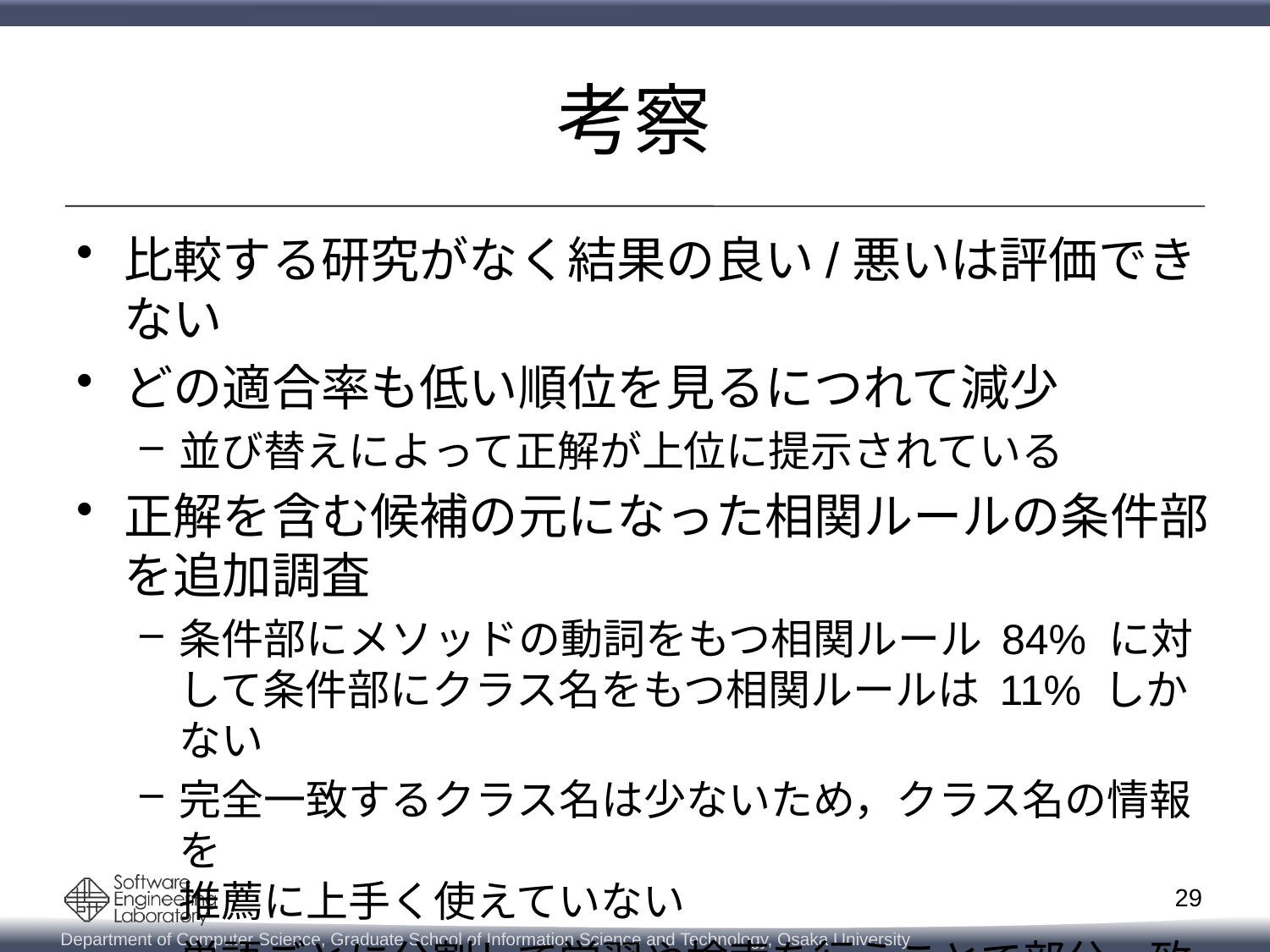

# 考察
比較する研究がなく結果の良い/悪いは評価できない
どの適合率も低い順位を見るにつれて減少
並び替えによって正解が上位に提示されている
正解を含む候補の元になった相関ルールの条件部を追加調査
条件部にメソッドの動詞をもつ相関ルール 84% に対して条件部にクラス名をもつ相関ルールは 11% しかない
完全一致するクラス名は少ないため，クラス名の情報を
推薦に上手く使えていない
単語ごとに分割して学習や検索を行うことで部分一致する
クラスの情報も推薦に使用できる
29